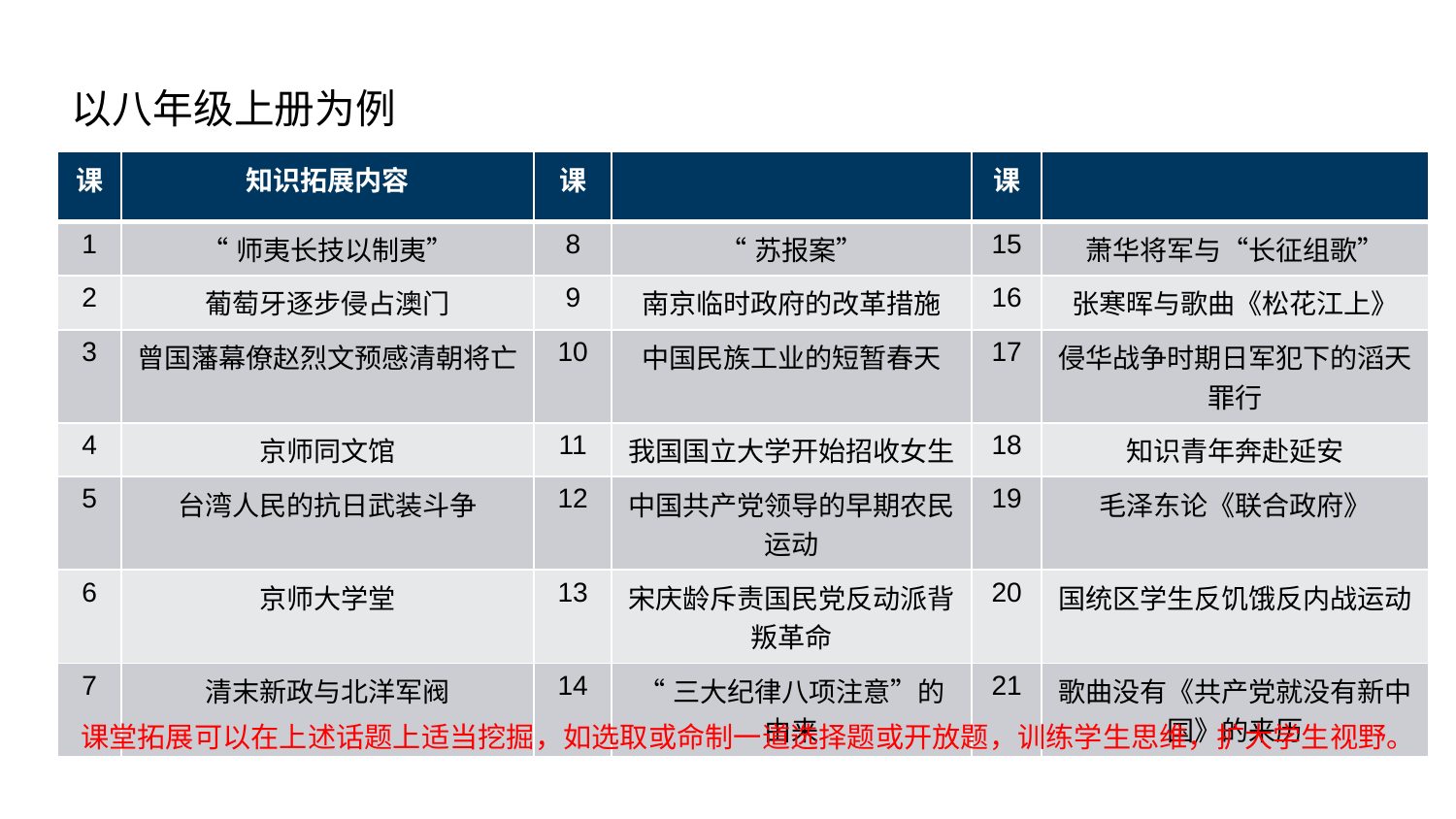

以八年级上册为例
| 课 | 知识拓展内容 | 课 |  | 课 |  |
| --- | --- | --- | --- | --- | --- |
| 1 | “师夷长技以制夷” | 8 | “苏报案” | 15 | 萧华将军与“长征组歌” |
| 2 | 葡萄牙逐步侵占澳门 | 9 | 南京临时政府的改革措施 | 16 | 张寒晖与歌曲《松花江上》 |
| 3 | 曾国藩幕僚赵烈文预感清朝将亡 | 10 | 中国民族工业的短暂春天 | 17 | 侵华战争时期日军犯下的滔天罪行 |
| 4 | 京师同文馆 | 11 | 我国国立大学开始招收女生 | 18 | 知识青年奔赴延安 |
| 5 | 台湾人民的抗日武装斗争 | 12 | 中国共产党领导的早期农民运动 | 19 | 毛泽东论《联合政府》 |
| 6 | 京师大学堂 | 13 | 宋庆龄斥责国民党反动派背叛革命 | 20 | 国统区学生反饥饿反内战运动 |
| 7 | 清末新政与北洋军阀 | 14 | “三大纪律八项注意”的由来 | 21 | 歌曲没有《共产党就没有新中国》的来历 |
课堂拓展可以在上述话题上适当挖掘，如选取或命制一道选择题或开放题，训练学生思维，扩大学生视野。